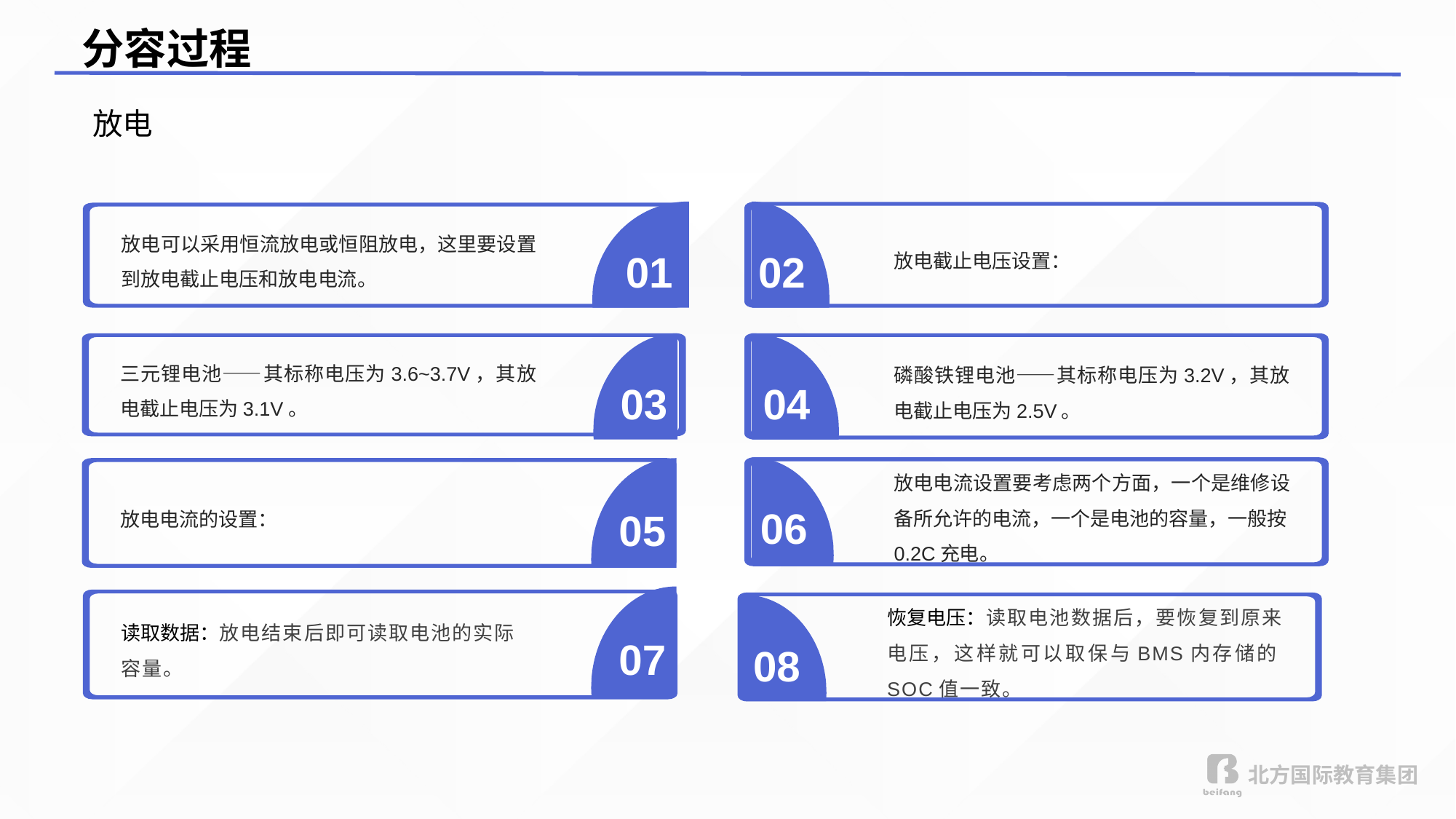

分容过程
放电
01
02
放电截止电压设置：
放电可以采用恒流放电或恒阻放电，这里要设置到放电截止电压和放电电流。
三元锂电池——其标称电压为3.6~3.7V，其放电截止电压为3.1V。
03
磷酸铁锂电池——其标称电压为3.2V，其放电截止电压为2.5V。
04
放电电流设置要考虑两个方面，一个是维修设备所允许的电流，一个是电池的容量，一般按0.2C充电。
06
放电电流的设置：
05
07
读取数据：放电结束后即可读取电池的实际容量。
恢复电压：读取电池数据后，要恢复到原来电压，这样就可以取保与BMS内存储的SOC值一致。
08